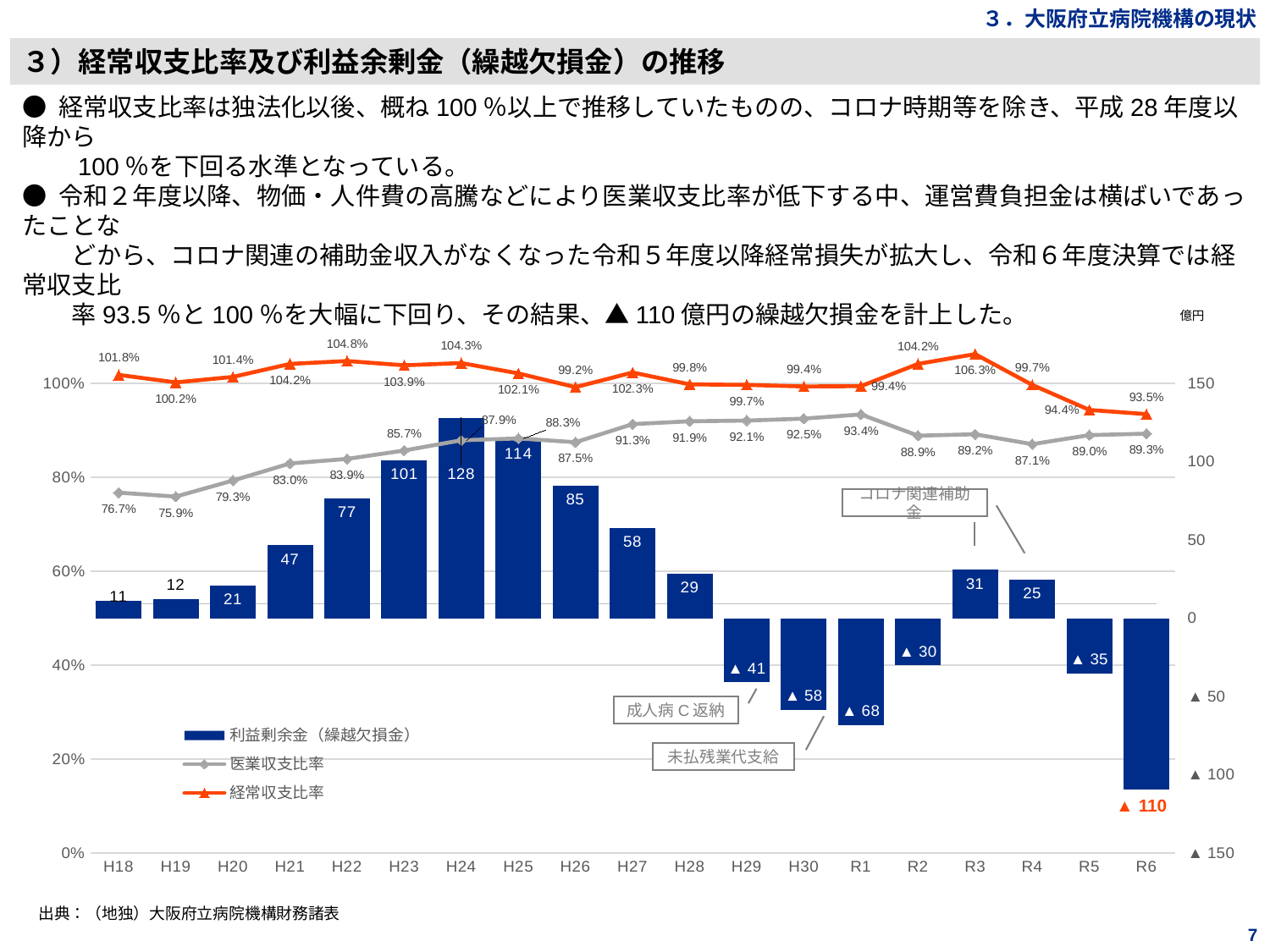

３．大阪府立病院機構の現状
３）経常収支比率及び利益余剰金（繰越欠損金）の推移
● 経常収支比率は独法化以後、概ね100％以上で推移していたものの、コロナ時期等を除き、平成28年度以降から
　　100％を下回る水準となっている。
● 令和２年度以降、物価・人件費の高騰などにより医業収支比率が低下する中、運営費負担金は横ばいであったことな
　　どから、コロナ関連の補助金収入がなくなった令和５年度以降経常損失が拡大し、令和６年度決算では経常収支比
　　率93.5％と100％を大幅に下回り、その結果、▲110億円の繰越欠損金を計上した。
億円

### Chart

| Category | 利益剰余金（繰越欠損金） | 医業収支比率 | 経常収支比率 |
|---|---|---|---|
| H18 | 11.08670259 | 0.7674400680658177 | 1.018267893854505 |
| H19 | 12.44314634 | 0.7591063585561661 | 1.0022707541188016 |
| H20 | 21.06069001 | 0.7932066116509165 | 1.0139863850082844 |
| H21 | 46.57882273 | 0.8296011040803393 | 1.0416911402027629 |
| H22 | 76.75244778999999 | 0.8393068653702305 | 1.0479248912801464 |
| H23 | 101.0 | 0.8572350168693914 | 1.0386742013761172 |
| H24 | 128.18927801 | 0.8790538519020065 | 1.0434958661412181 |
| H25 | 113.82171521000001 | 0.8829769441439036 | 1.02149172122488 |
| H26 | 84.53468081000001 | 0.8748601772385901 | 0.9921383679624747 |
| H27 | 57.68639388 | 0.9134745008148674 | 1.0233230883610853 |
| H28 | 28.577375900000003 | 0.9194797371346165 | 0.9981570248860663 |
| H29 | -40.933982390000004 | 0.9209755660397844 | 0.9970212517498553 |
| H30 | -58.498372939999996 | 0.9251229374124941 | 0.9936250073207815 |
| R1 | -68.3581939 | 0.9340780684991505 | 0.9942559815005149 |
| R2 | -30.16713295 | 0.8888215507370337 | 1.041715043410924 |
| R3 | 30.96829967 | 0.8918392793608987 | 1.062511404948635 |
| R4 | 24.74355856 | 0.8707329044007945 | 0.9969781639746449 |
| R5 | -35.221233590000004 | 0.8900617829033135 | 0.9437098624936102 |
| R6 | -109.68508812 | 0.8930404624524293 | 0.9347086018047667 |
コロナ関連補助金
成人病C返納
未払残業代支給
出典：（地独）大阪府立病院機構財務諸表
7